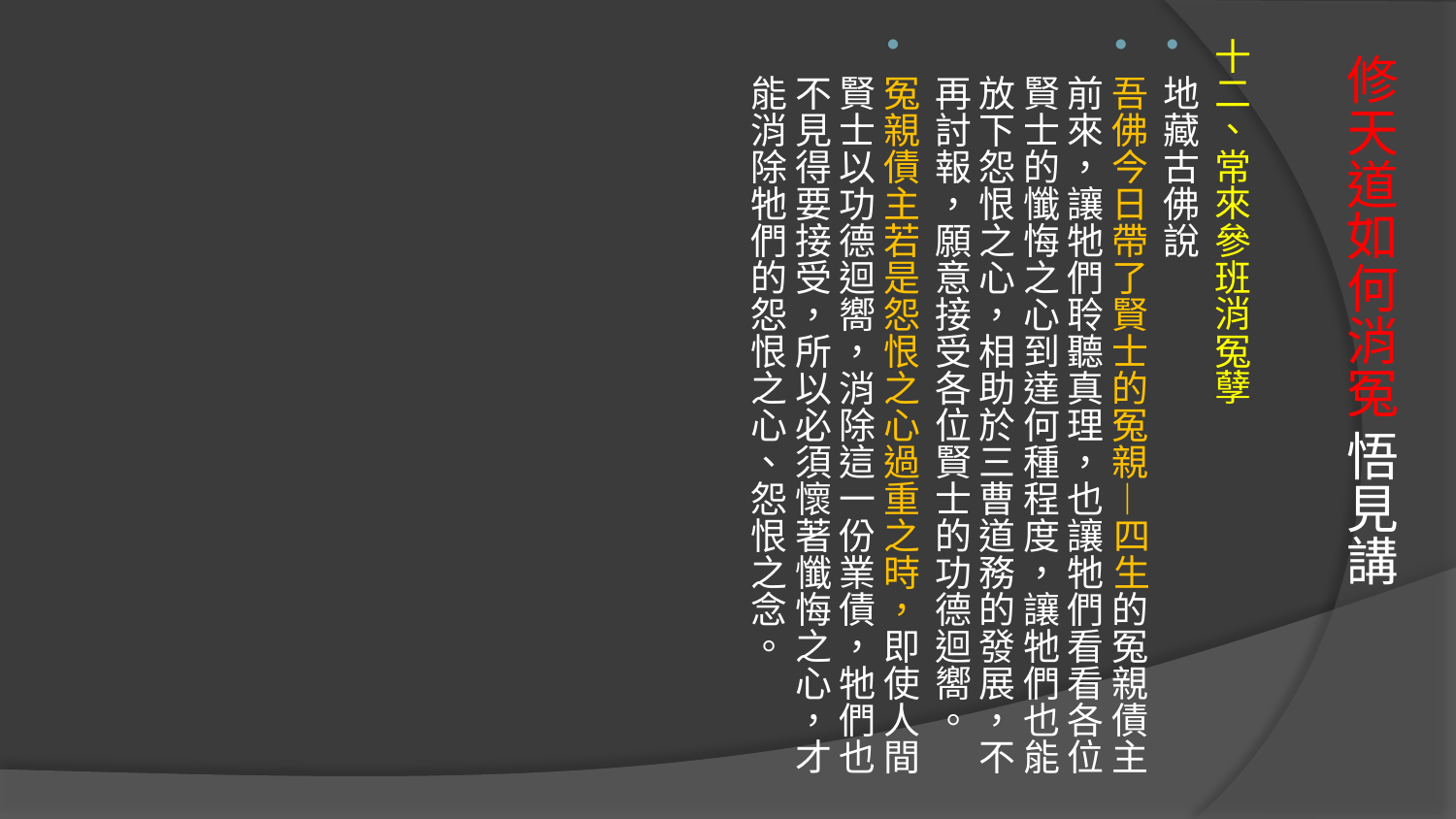

十二、常來參班消冤孽
地藏古佛說
吾佛今日帶了賢士的冤親—四生的冤親債主前來，讓牠們聆聽真理，也讓牠們看看各位賢士的懺悔之心到達何種程度，讓牠們也能放下怨恨之心，相助於三曹道務的發展，不再討報，願意接受各位賢士的功德迴嚮。
冤親債主若是怨恨之心過重之時，即使人間賢士以功德迴嚮，消除這一份業債，牠們也不見得要接受，所以必須懷著懺悔之心，才能消除牠們的怨恨之心、怨恨之念。

# 修天道如何消冤 悟見講